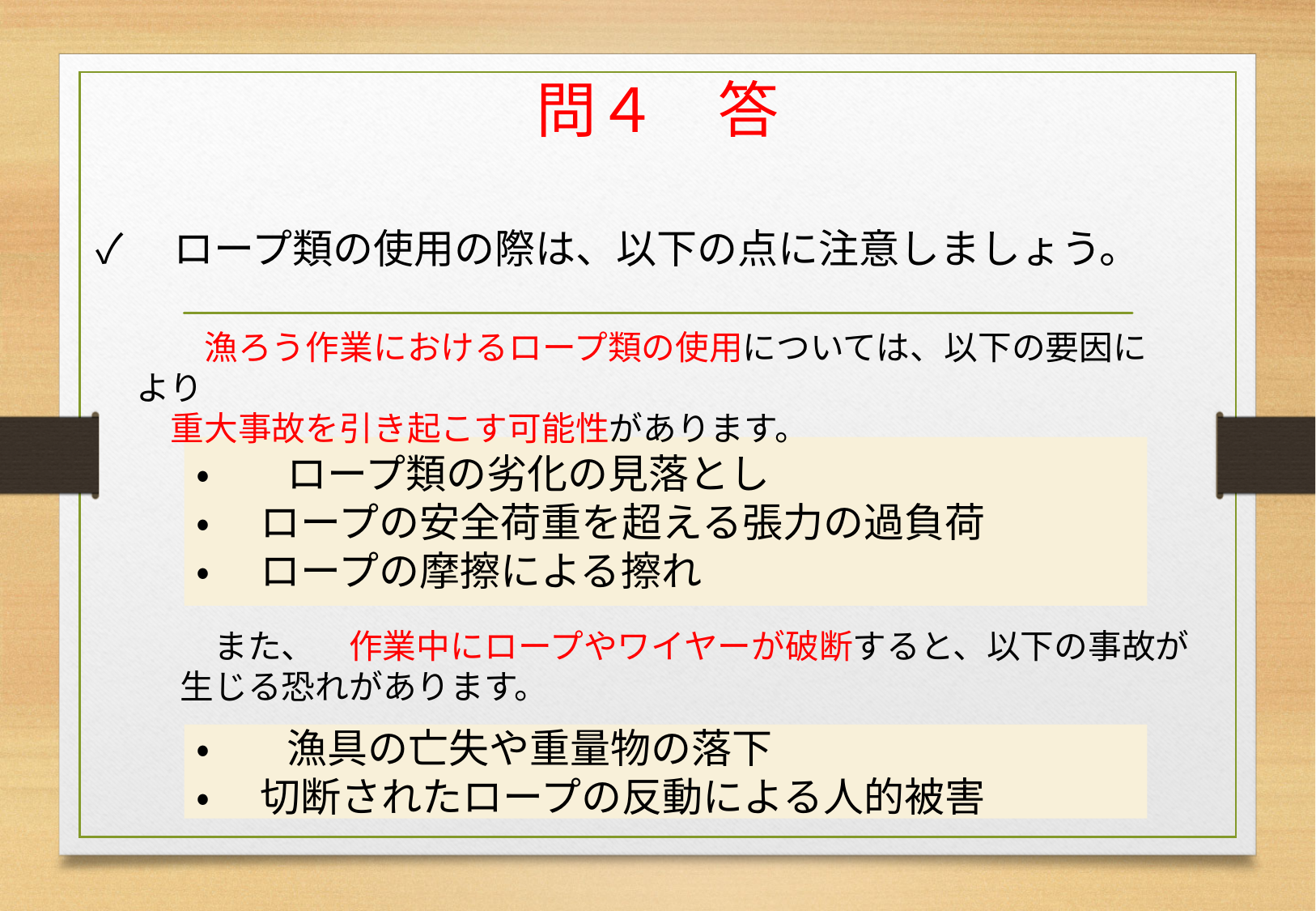

問４　答
✓　ロープ類の使用の際は、以下の点に注意しましょう。
　　漁ろう作業におけるロープ類の使用については、以下の要因により
　重大事故を引き起こす可能性があります。
•　ロープ類の劣化の見落とし
•　ロープの安全荷重を超える張力の過負荷
•　ロープの摩擦による擦れ
　また、　作業中にロープやワイヤーが破断すると、以下の事故が生じる恐れがあります。
•　漁具の亡失や重量物の落下
•　切断されたロープの反動による人的被害
9